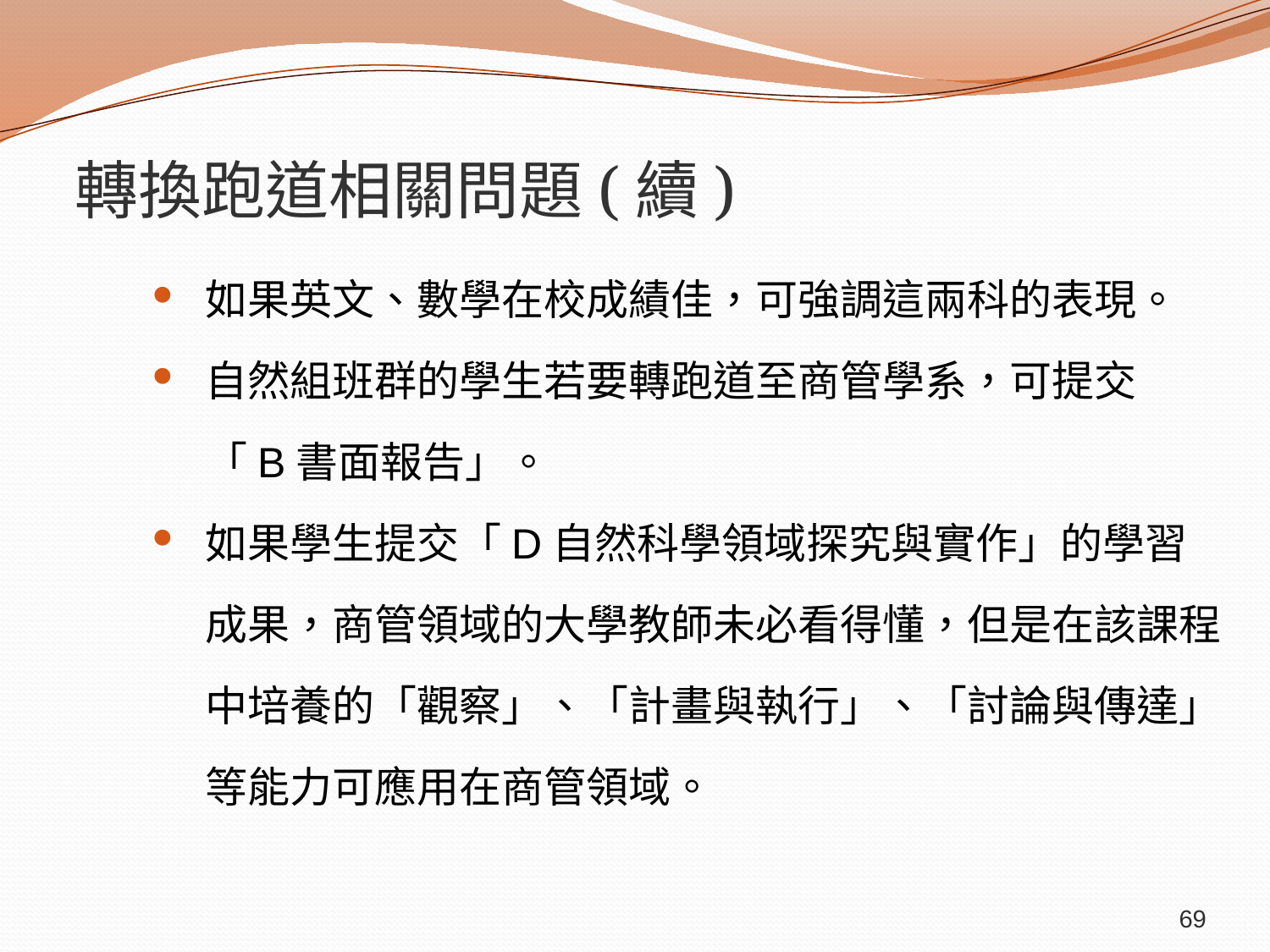

# 轉換跑道相關問題(續)
如果英文、數學在校成績佳，可強調這兩科的表現。
自然組班群的學生若要轉跑道至商管學系，可提交
「B書面報告」。
如果學生提交「D自然科學領域探究與實作」的學習成果，商管領域的大學教師未必看得懂，但是在該課程中培養的「觀察」、「計畫與執行」、「討論與傳達」等能力可應用在商管領域。

69